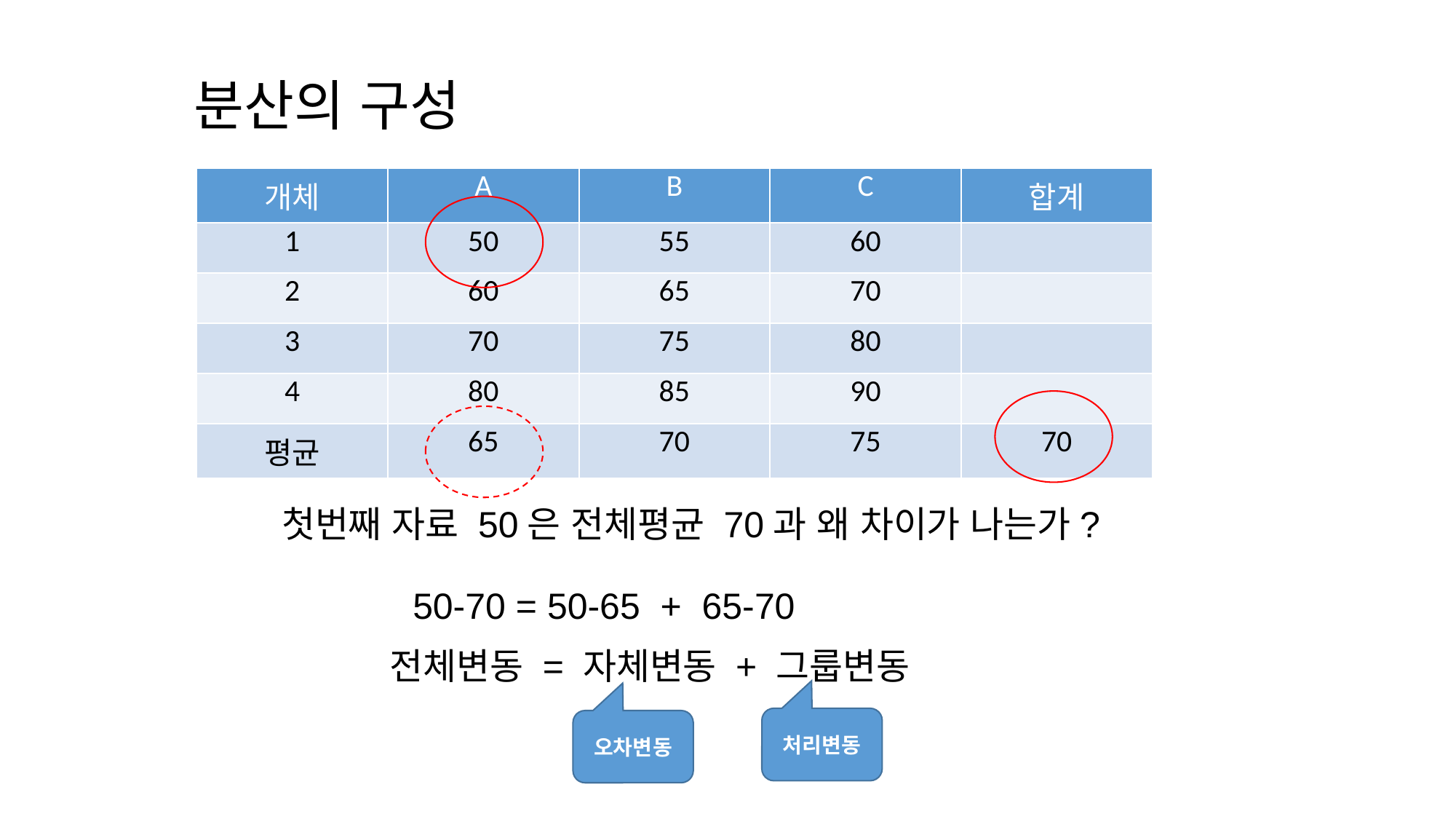

# 분산의 구성
| 개체 | A | B | C | 합계 |
| --- | --- | --- | --- | --- |
| 1 | 50 | 55 | 60 |  |
| 2 | 60 | 65 | 70 |  |
| 3 | 70 | 75 | 80 |  |
| 4 | 80 | 85 | 90 |  |
| 평균 | 65 | 70 | 75 | 70 |

첫번째 자료 50은 전체평균 70과 왜 차이가 나는가?
50-70 = 50-65  +  65-70
전체변동 = 자체변동 + 그룹변동
처리변동
오차변동